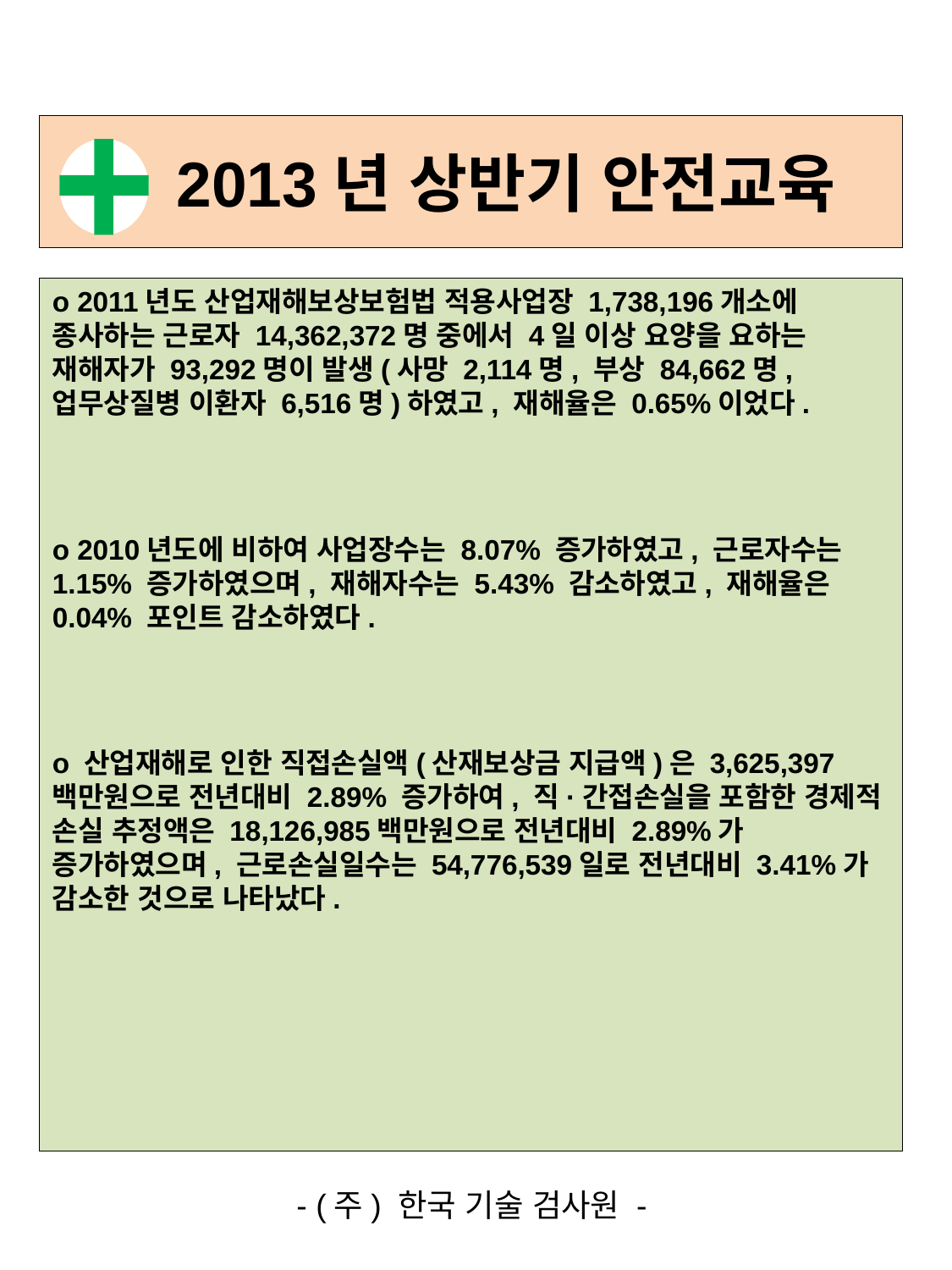

# 2013년 상반기 안전교육

o 2011년도 산업재해보상보험법 적용사업장 1,738,196개소에 종사하는 근로자 14,362,372명 중에서 4일 이상 요양을 요하는 재해자가 93,292명이 발생(사망 2,114명, 부상 84,662명, 업무상질병 이환자 6,516명)하였고, 재해율은 0.65%이었다.

o 2010년도에 비하여 사업장수는 8.07% 증가하였고, 근로자수는 1.15% 증가하였으며, 재해자수는 5.43% 감소하였고, 재해율은 0.04% 포인트 감소하였다.

o 산업재해로 인한 직접손실액(산재보상금 지급액)은 3,625,397백만원으로 전년대비 2.89% 증가하여, 직·간접손실을 포함한 경제적 손실 추정액은 18,126,985백만원으로 전년대비 2.89%가 증가하였으며, 근로손실일수는 54,776,539일로 전년대비 3.41%가 감소한 것으로 나타났다.
- (주) 한국 기술 검사원 -